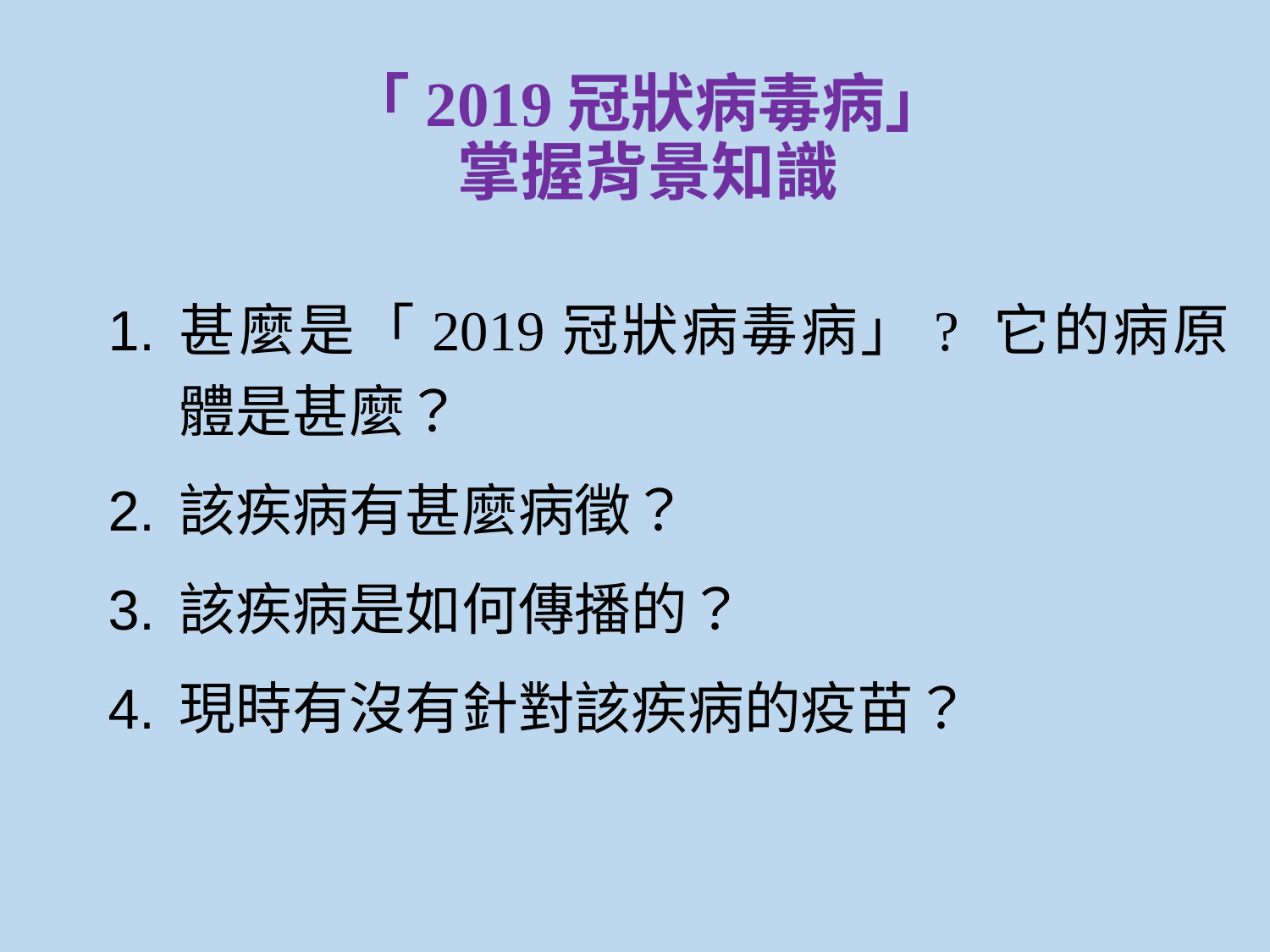

# 「2019冠狀病毒病」 掌握背景知識
甚麼是「2019冠狀病毒病」? 它的病原體是甚麼？
該疾病有甚麼病徵？
該疾病是如何傳播的？
現時有沒有針對該疾病的疫苗？